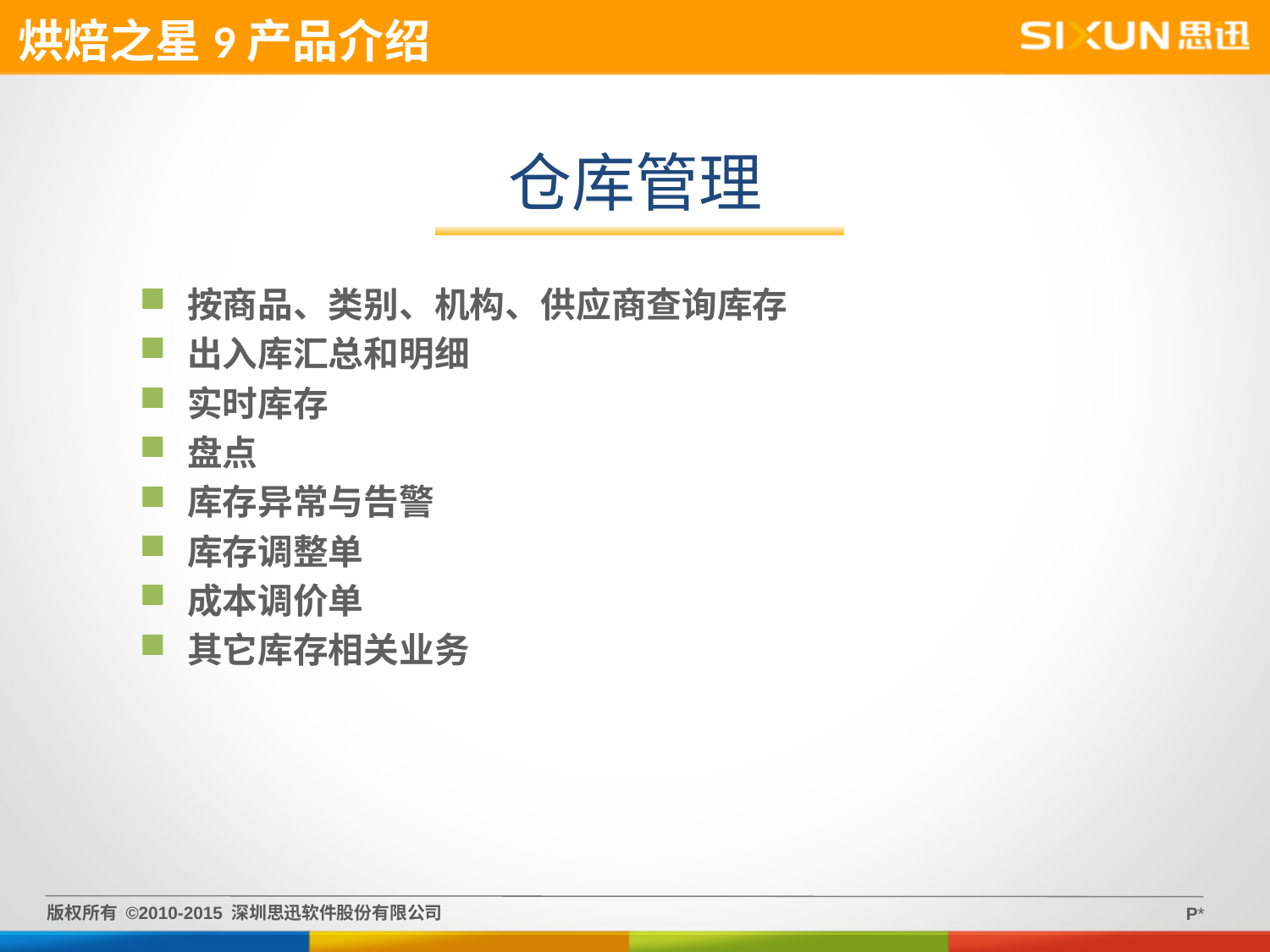

烘焙之星9产品介绍
仓库管理

按商品、类别、机构、供应商查询库存
出入库汇总和明细
实时库存
盘点
库存异常与告警
库存调整单
成本调价单
其它库存相关业务

版权所有 ©2010-2015 深圳思迅软件股份有限公司

P*